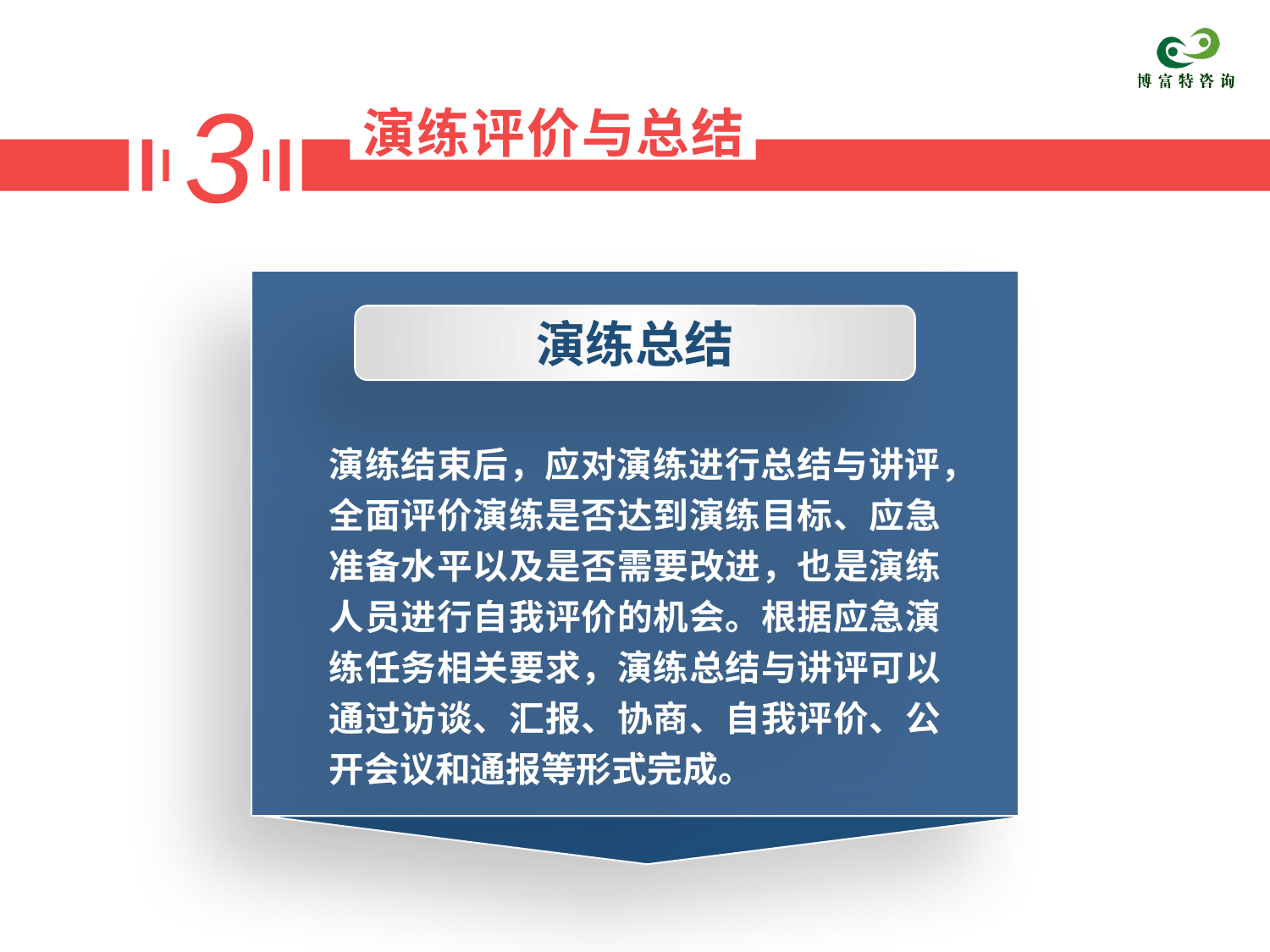

3

演练评价与总结

演练总结
演练结束后，应对演练进行总结与讲评，全面评价演练是否达到演练目标、应急准备水平以及是否需要改进，也是演练人员进行自我评价的机会。根据应急演练任务相关要求，演练总结与讲评可以通过访谈、汇报、协商、自我评价、公开会议和通报等形式完成。